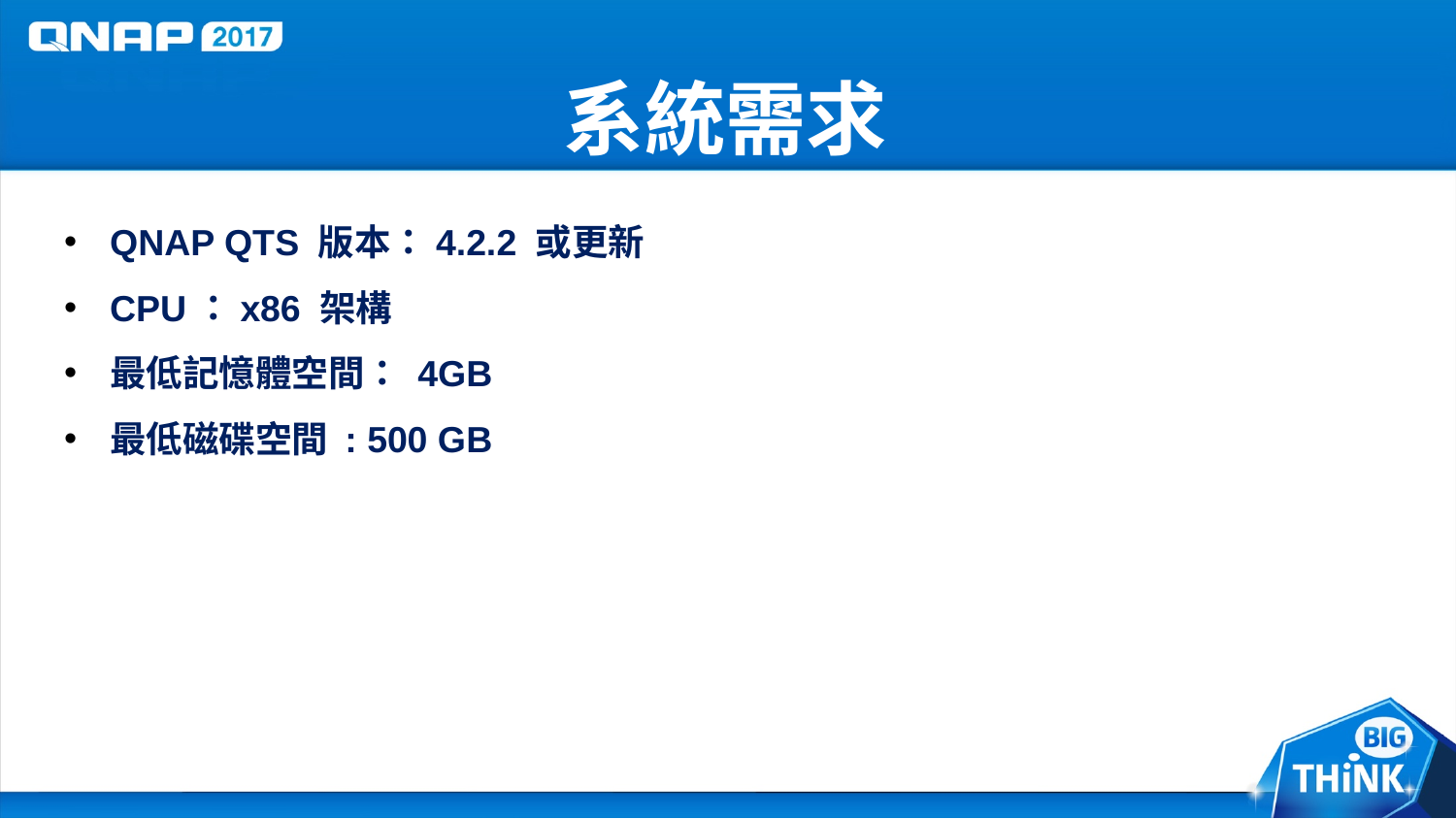

# 系統需求
QNAP QTS 版本：4.2.2 或更新
CPU：x86 架構
最低記憶體空間： 4GB
最低磁碟空間 : 500 GB